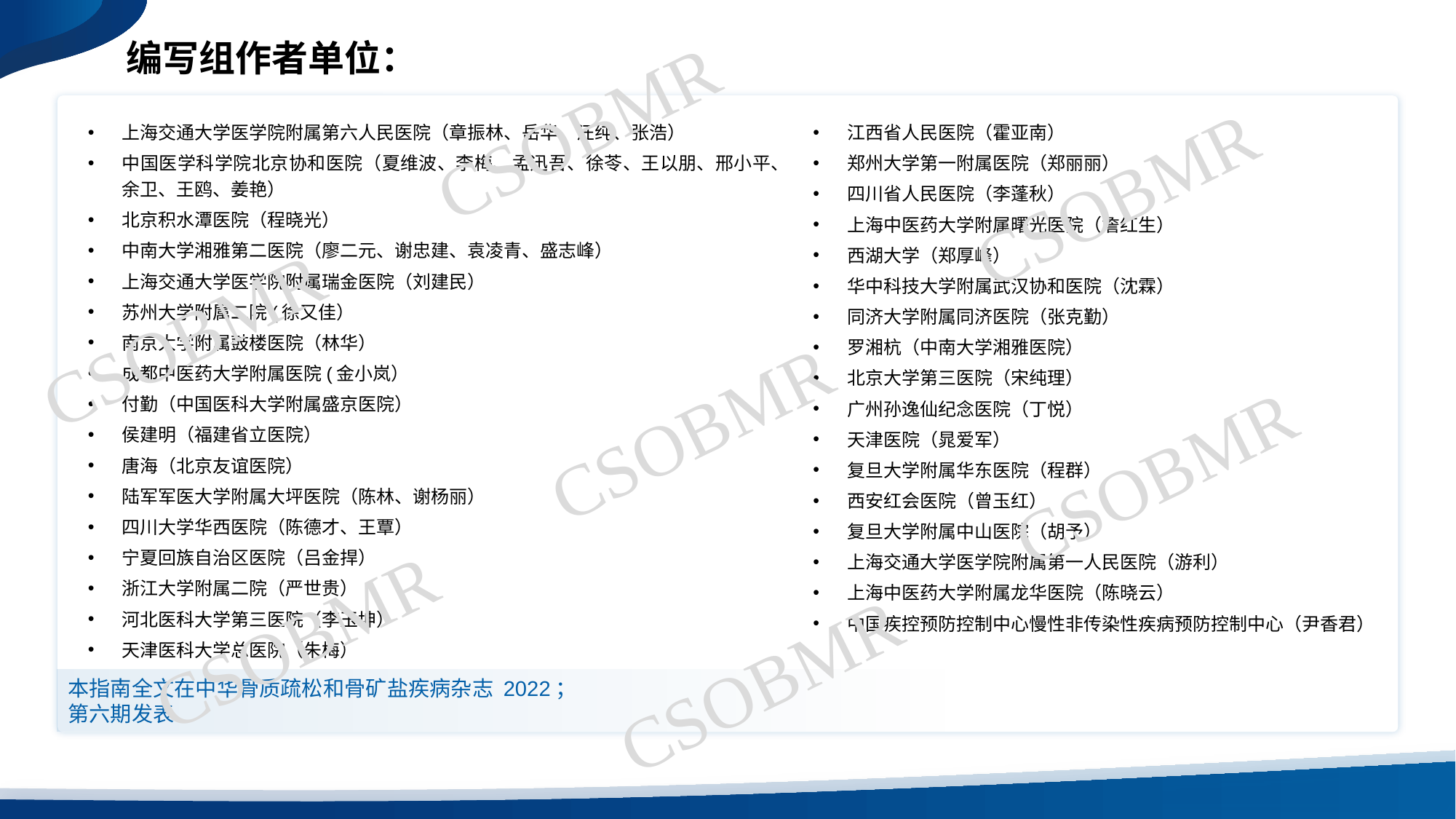

编写组作者单位：
CSOBMR

上海交通大学医学院附属第六人民医院（章振林、岳华、汪纯、张浩）
中国医学科学院北京协和医院（夏维波、李梅、孟迅吾、徐苓、王以朋、邢小平、余卫、王鸥、姜艳）
北京积水潭医院（程晓光）
中南大学湘雅第二医院（廖二元、谢忠建、袁凌青、盛志峰）
上海交通大学医学院附属瑞金医院（刘建民）
苏州大学附属二院(徐又佳）
南京大学附属鼓楼医院（林华）
成都中医药大学附属医院(金小岚）
付勤（中国医科大学附属盛京医院）
侯建明（福建省立医院）
唐海（北京友谊医院）
陆军军医大学附属大坪医院（陈林、谢杨丽）
四川大学华西医院（陈德才、王覃）
宁夏回族自治区医院（吕金捍）
浙江大学附属二院（严世贵）
河北医科大学第三医院（李玉坤）
天津医科大学总医院（朱梅）
江西省人民医院（霍亚南）
郑州大学第一附属医院（郑丽丽）
四川省人民医院（李蓬秋）
上海中医药大学附属曙光医院（詹红生）
西湖大学（郑厚峰）
华中科技大学附属武汉协和医院（沈霖）
同济大学附属同济医院（张克勤）
罗湘杭（中南大学湘雅医院）
北京大学第三医院（宋纯理）
广州孙逸仙纪念医院（丁悦）
天津医院（晁爱军）
复旦大学附属华东医院（程群）
西安红会医院（曾玉红）
复旦大学附属中山医院（胡予）
上海交通大学医学院附属第一人民医院（游利）
上海中医药大学附属龙华医院（陈晓云）
中国疾控预防控制中心慢性非传染性疾病预防控制中心（尹香君）
CSOBMR
CSOBMR
CSOBMR
CSOBMR
CSOBMR
CSOBMR
本指南全文在中华骨质疏松和骨矿盐疾病杂志 2022；
第六期发表